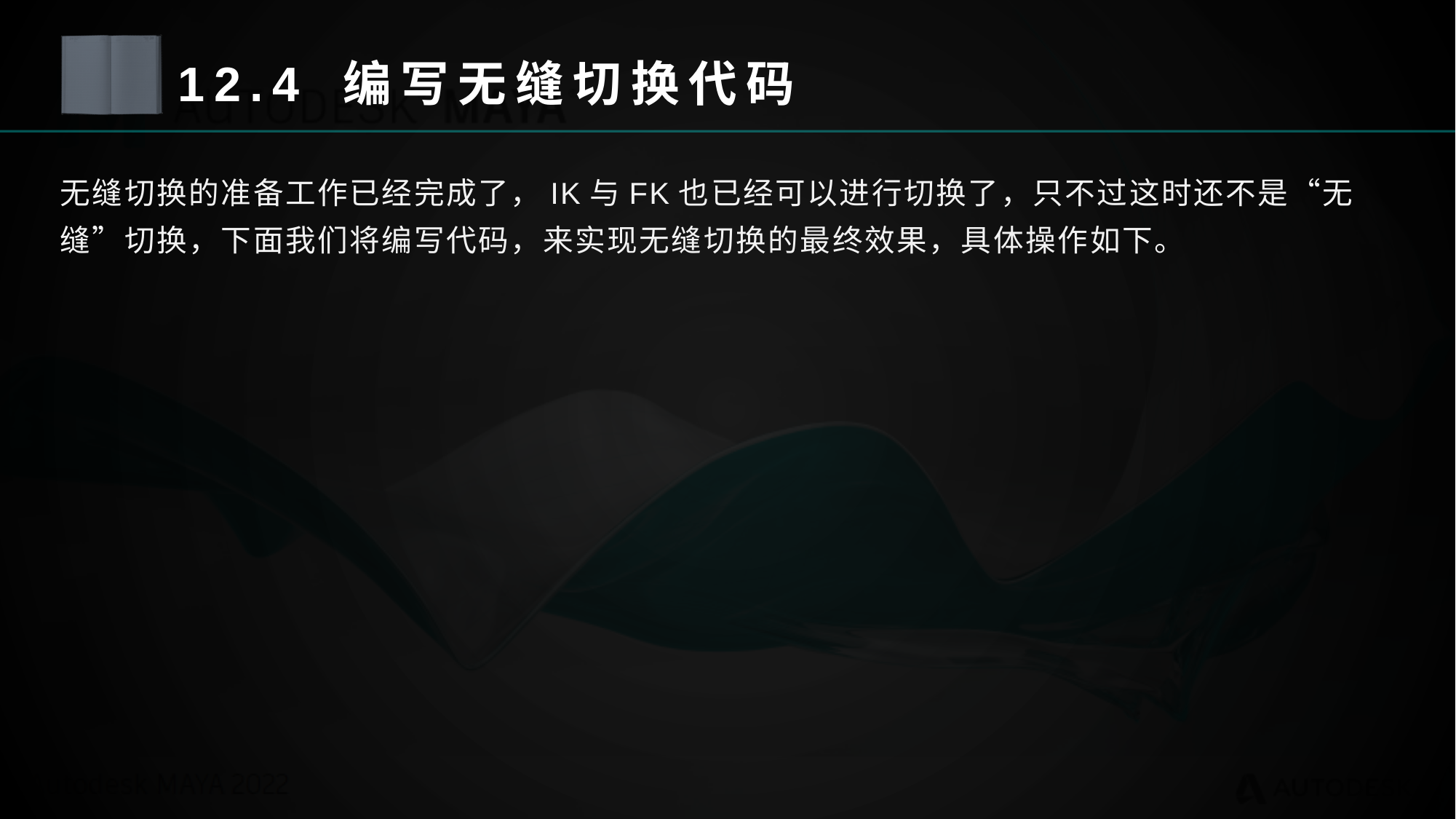

12.4 编写无缝切换代码
无缝切换的准备工作已经完成了，IK与FK也已经可以进行切换了，只不过这时还不是“无缝”切换，下面我们将编写代码，来实现无缝切换的最终效果，具体操作如下。